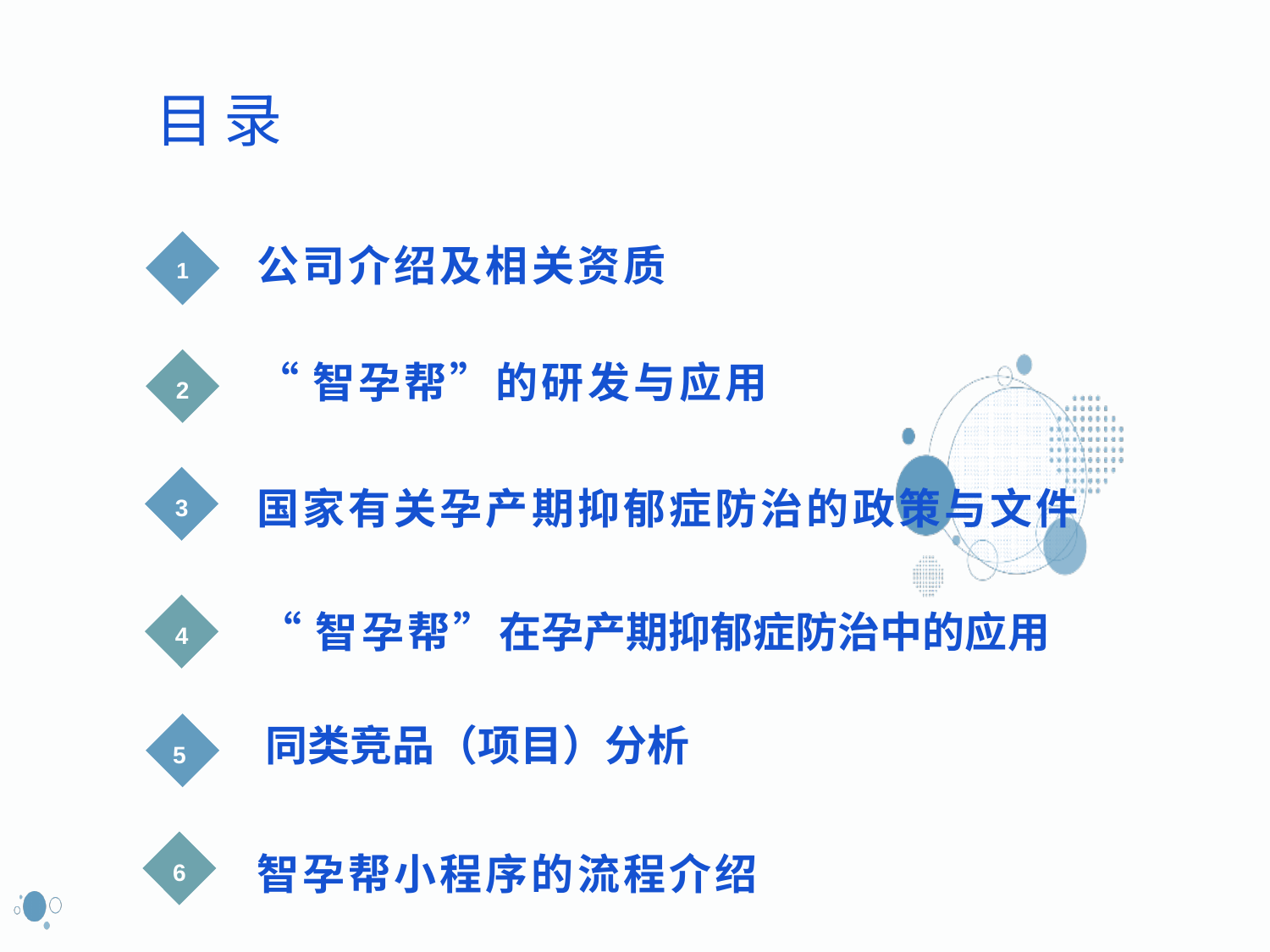

目录

公司介绍及相关资质
1

“智孕帮”的研发与应用
2

国家有关孕产期抑郁症防治的政策与文件
3

“智孕帮”在孕产期抑郁症防治中的应用
4
同类竞品（项目）分析

5

智孕帮小程序的流程介绍
6